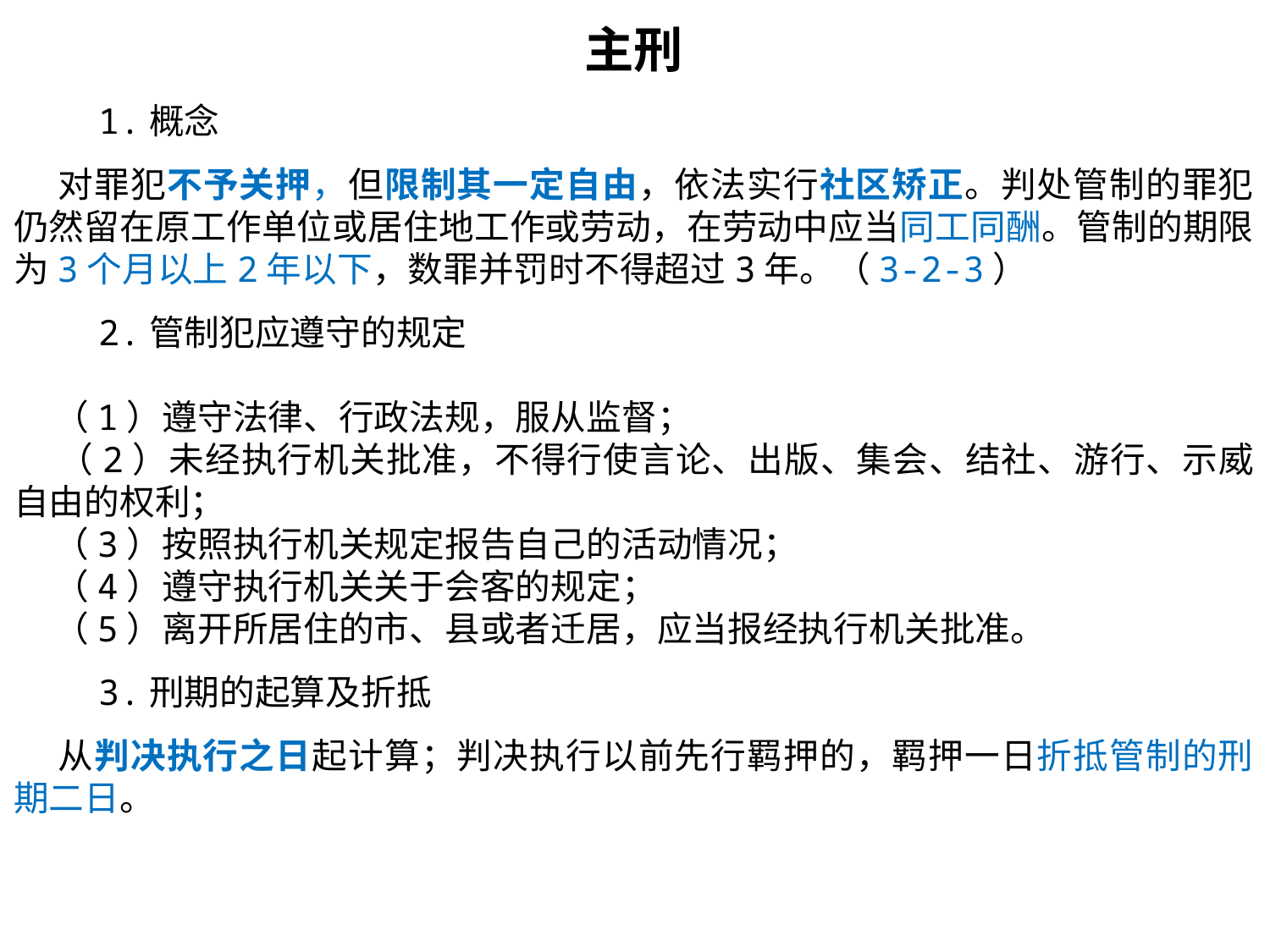

主刑

    1.概念

    对罪犯不予关押，但限制其一定自由，依法实行社区矫正。判处管制的罪犯仍然留在原工作单位或居住地工作或劳动，在劳动中应当同工同酬。管制的期限为3个月以上2年以下，数罪并罚时不得超过3年。（3-2-3）

    2.管制犯应遵守的规定

    （1）遵守法律、行政法规，服从监督；
    （2）未经执行机关批准，不得行使言论、出版、集会、结社、游行、示威自由的权利；
    （3）按照执行机关规定报告自己的活动情况；
    （4）遵守执行机关关于会客的规定；
    （5）离开所居住的市、县或者迁居，应当报经执行机关批准。

    3.刑期的起算及折抵

    从判决执行之日起计算；判决执行以前先行羁押的，羁押一日折抵管制的刑期二日。